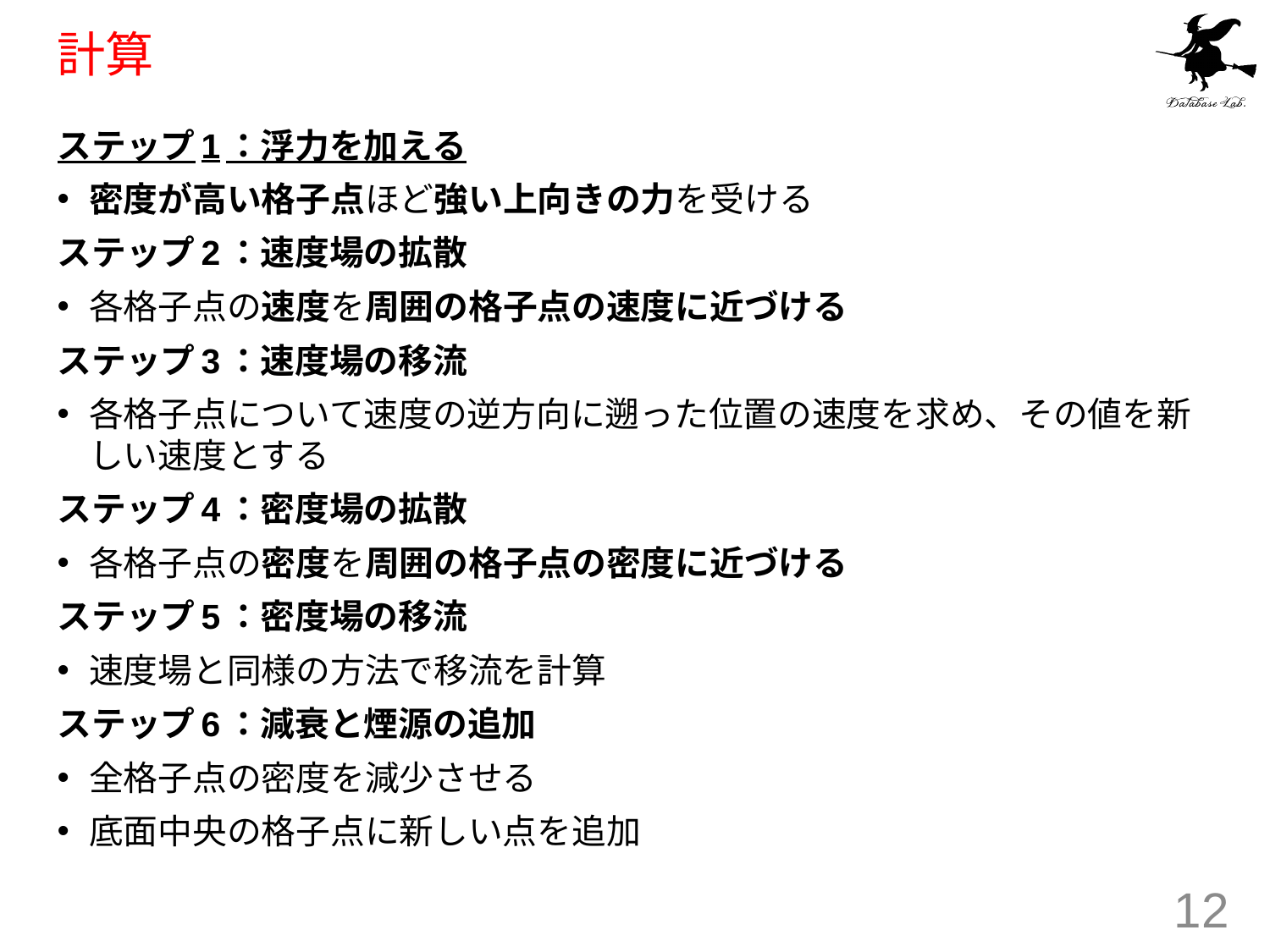

# 計算
ステップ1：浮力を加える
密度が高い格子点ほど強い上向きの力を受ける
ステップ2：速度場の拡散
各格子点の速度を周囲の格子点の速度に近づける
ステップ3：速度場の移流
各格子点について速度の逆方向に遡った位置の速度を求め、その値を新しい速度とする
ステップ4：密度場の拡散
各格子点の密度を周囲の格子点の密度に近づける
ステップ5：密度場の移流
速度場と同様の方法で移流を計算
ステップ6：減衰と煙源の追加
全格子点の密度を減少させる
底面中央の格子点に新しい点を追加

12